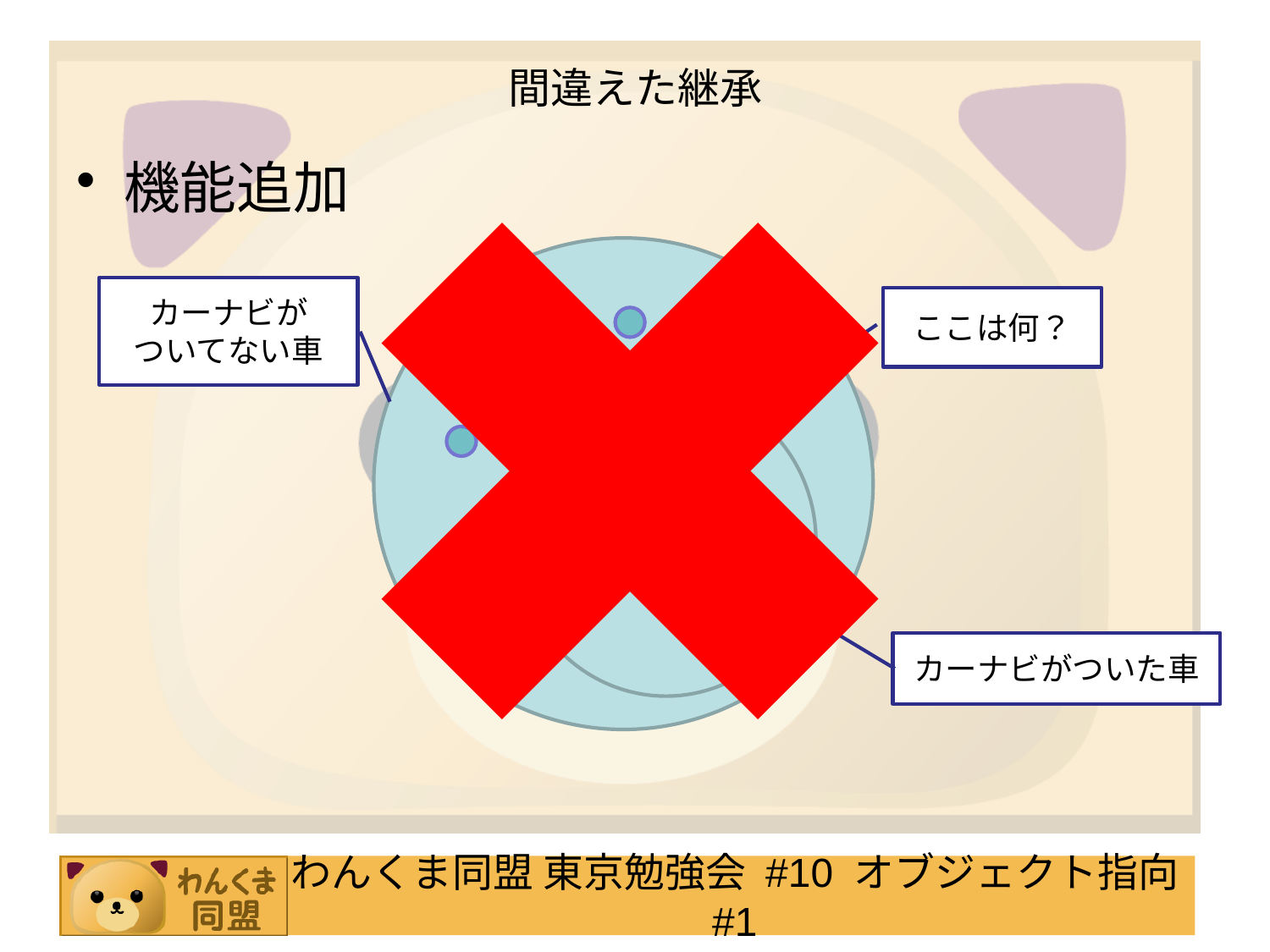

# 間違えた継承

機能追加

カーナビが
ついてない車

カーナビがついた車

ここは何？